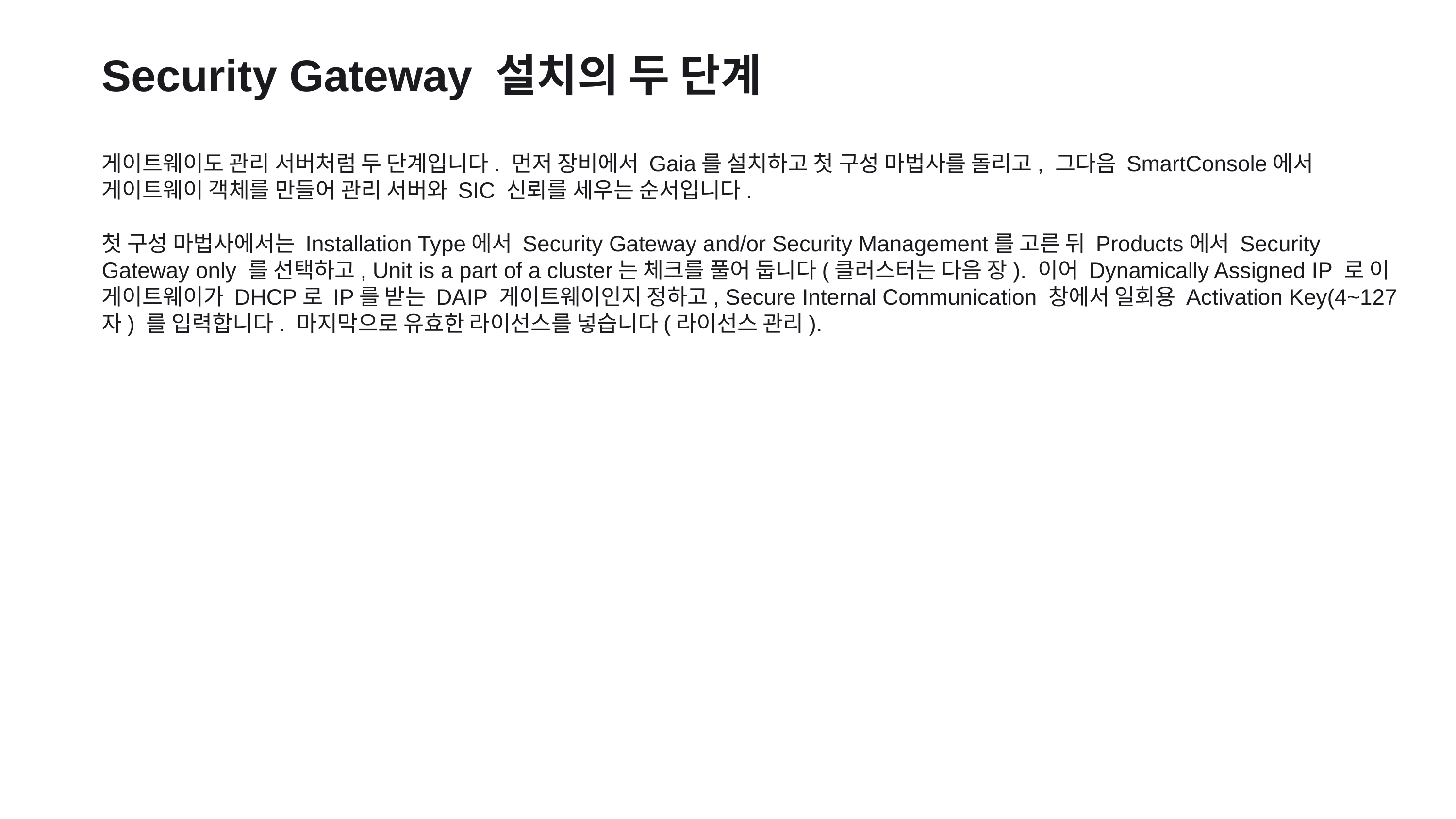

Security Gateway 설치의 두 단계
게이트웨이도 관리 서버처럼 두 단계입니다. 먼저 장비에서 Gaia를 설치하고 첫 구성 마법사를 돌리고, 그다음 SmartConsole에서 게이트웨이 객체를 만들어 관리 서버와 SIC 신뢰를 세우는 순서입니다.

첫 구성 마법사에서는 Installation Type에서 Security Gateway and/or Security Management를 고른 뒤 Products에서 Security Gateway only 를 선택하고, Unit is a part of a cluster는 체크를 풀어 둡니다(클러스터는 다음 장). 이어 Dynamically Assigned IP 로 이 게이트웨이가 DHCP로 IP를 받는 DAIP 게이트웨이인지 정하고, Secure Internal Communication 창에서 일회용 Activation Key(4~127자) 를 입력합니다. 마지막으로 유효한 라이선스를 넣습니다(라이선스 관리).